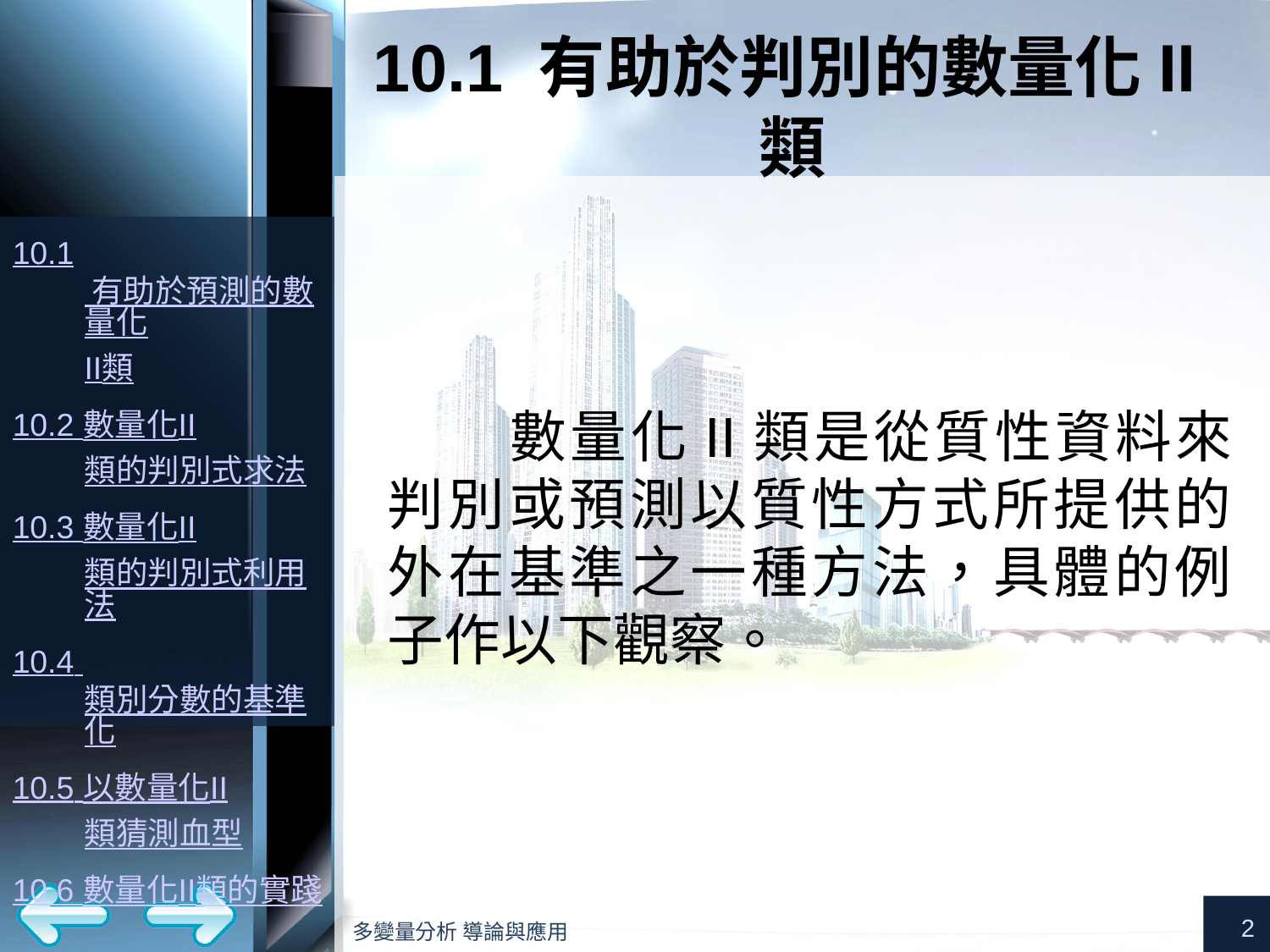

# 10.1 有助於判別的數量化II類
數量化II類是從質性資料來判別或預測以質性方式所提供的外在基準之一種方法，具體的例子作以下觀察。
2
多變量分析 導論與應用